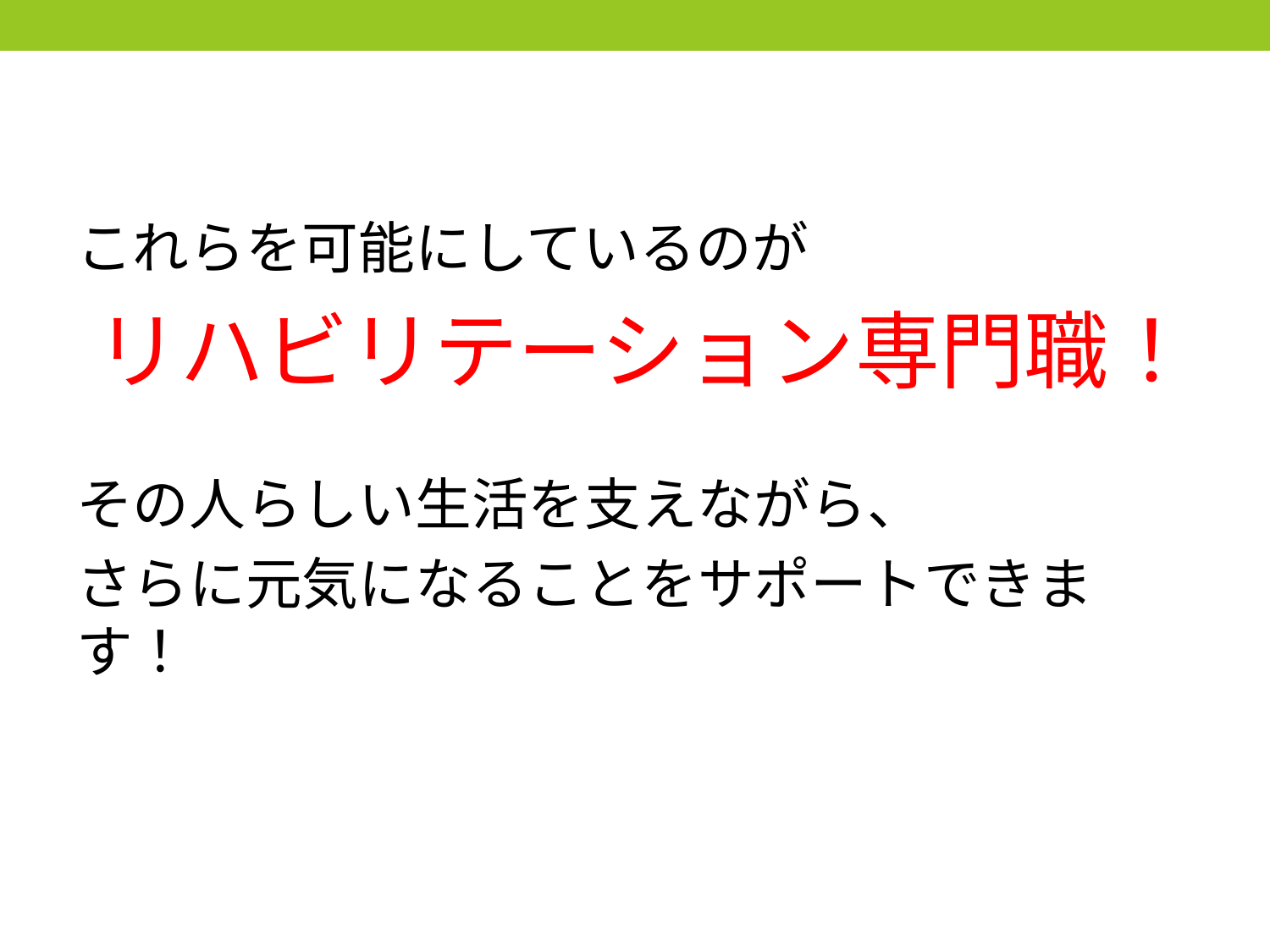

#
これらを可能にしているのが
リハビリテーション専門職！

その人らしい生活を支えながら、
さらに元気になることをサポートできます！